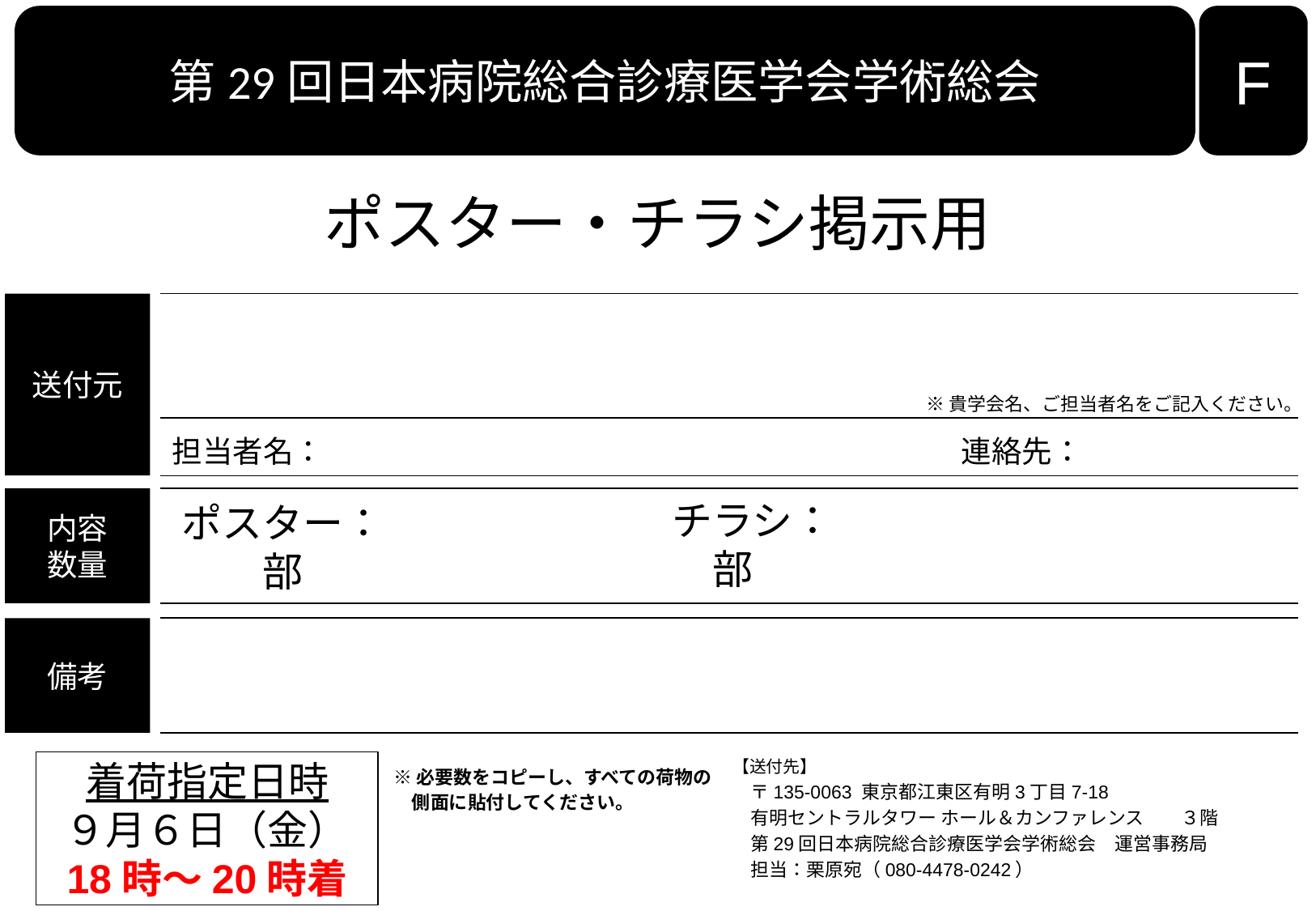

第29回⽇本病院総合診療医学会学術総会
F
ポスター・チラシ掲示用
送付元
※貴学会名、ご担当者名をご記入ください。
担当者名：　　　　　　　　　　　　　　　　　　　　　連絡先：
内容
数量
チラシ：　　　　　　　部
ポスター：　　　　　　　部
備考
【送付先】
〒135-0063 東京都江東区有明3丁⽬7-18
有明セントラルタワー ホール＆カンファレンス　　３階
第29回⽇本病院総合診療医学会学術総会　運営事務局
担当：栗原宛（080-4478-0242）

着荷指定日時
９月６日（金）
18時～20時着
※必要数をコピーし、すべての荷物の
　側面に貼付してください。